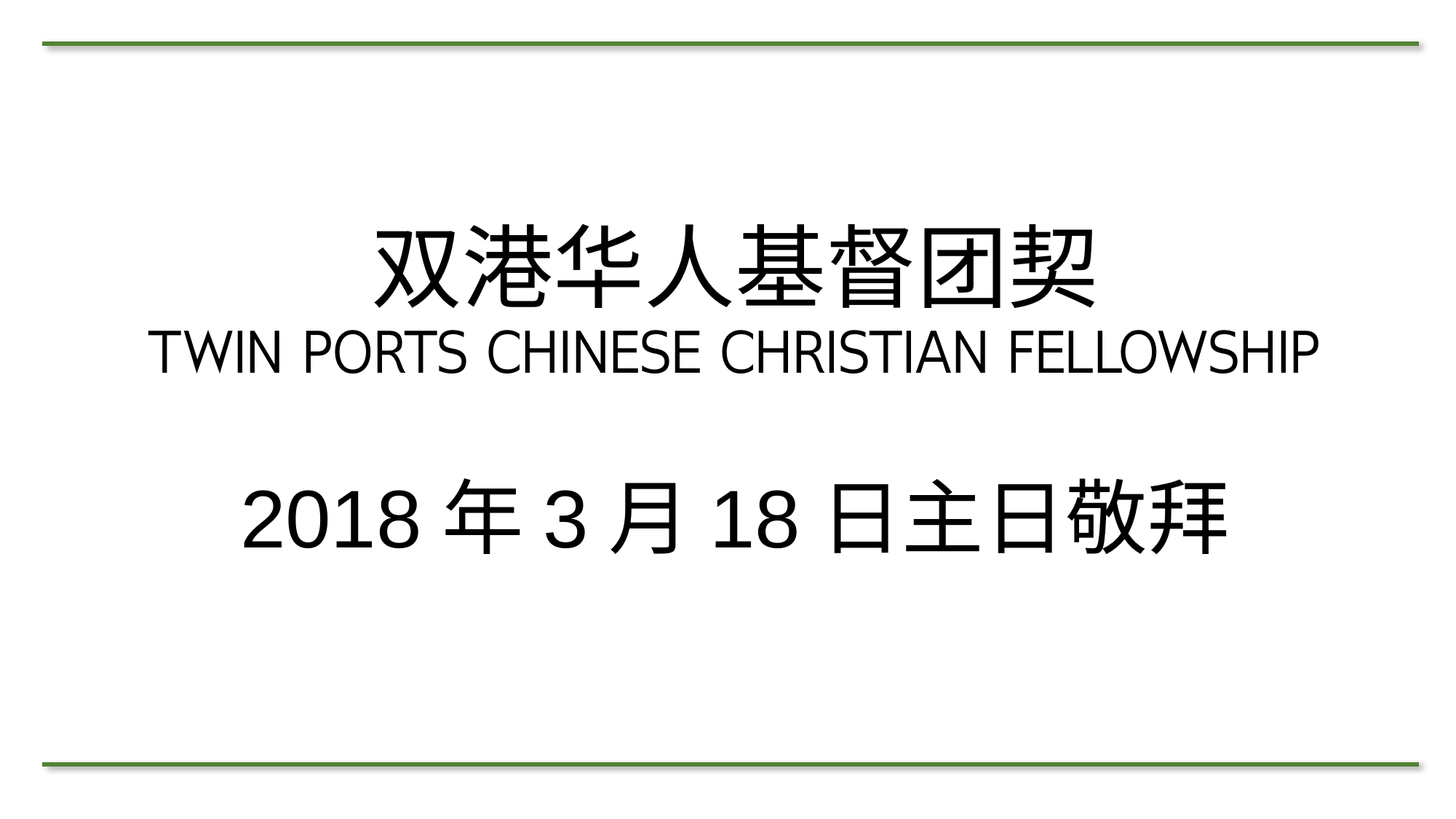

# 双港华人基督团契 TWIN PORTS CHINESE CHRISTIAN FELLOWSHIP
2018年3月18日主日敬拜